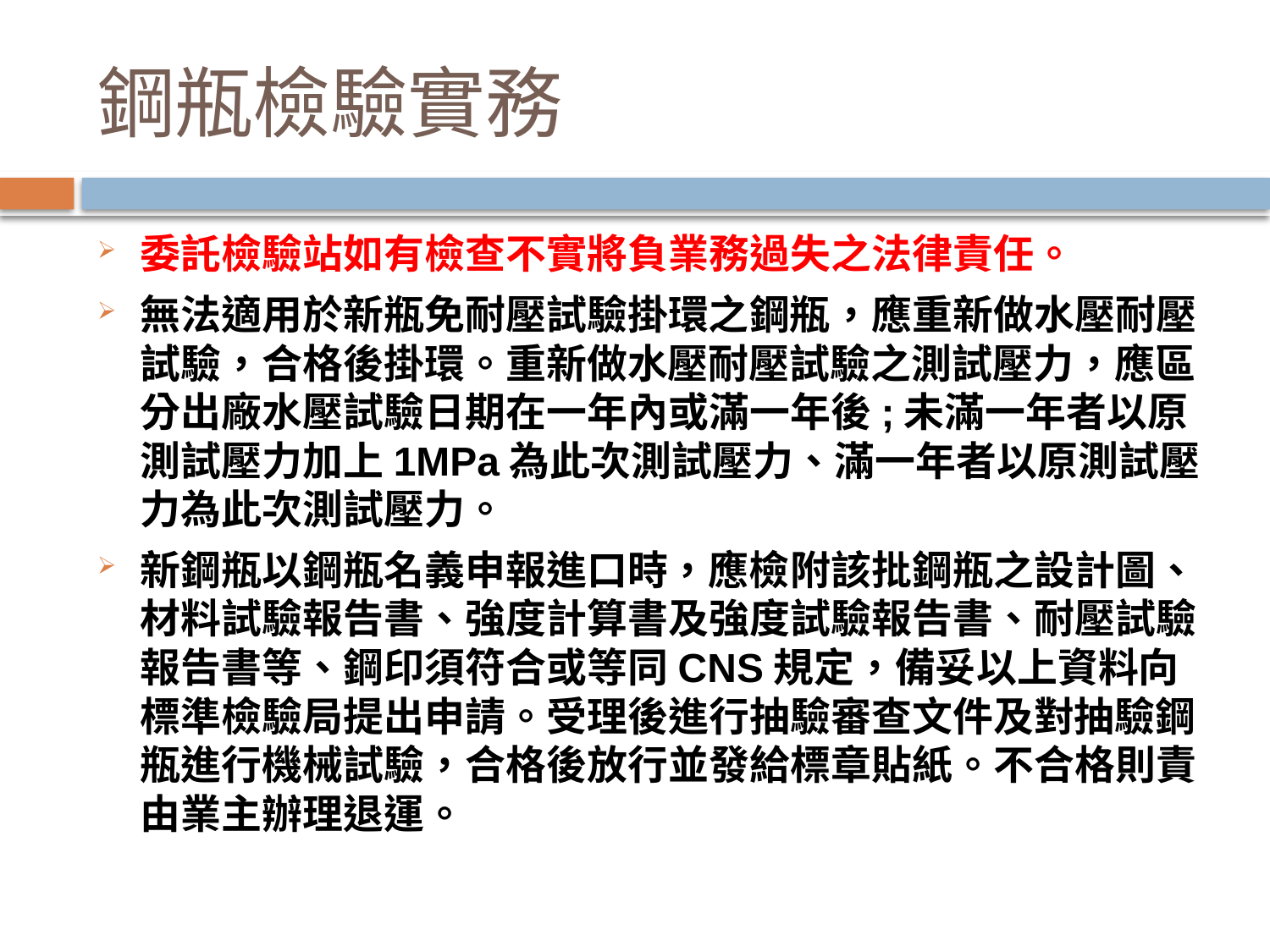

# 鋼瓶檢驗實務
委託檢驗站如有檢查不實將負業務過失之法律責任。
無法適用於新瓶免耐壓試驗掛環之鋼瓶，應重新做水壓耐壓試驗，合格後掛環。重新做水壓耐壓試驗之測試壓力，應區分出廠水壓試驗日期在一年內或滿一年後;未滿一年者以原測試壓力加上1MPa為此次測試壓力、滿一年者以原測試壓力為此次測試壓力。
新鋼瓶以鋼瓶名義申報進口時，應檢附該批鋼瓶之設計圖、材料試驗報告書、強度計算書及強度試驗報告書、耐壓試驗報告書等、鋼印須符合或等同CNS規定，備妥以上資料向標準檢驗局提出申請。受理後進行抽驗審查文件及對抽驗鋼瓶進行機械試驗，合格後放行並發給標章貼紙。不合格則責由業主辦理退運。